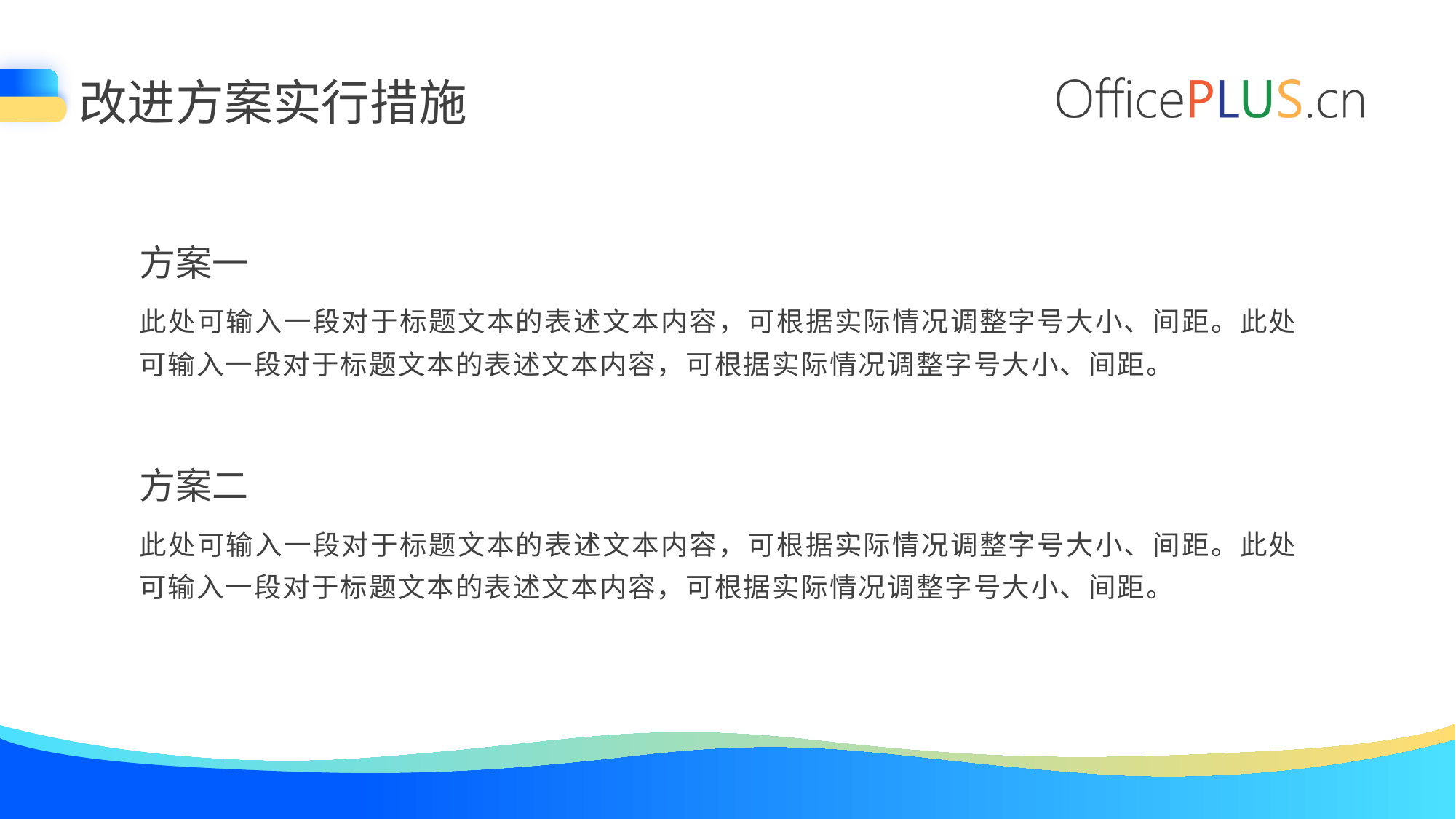

改进方案实行措施
方案一
此处可输入一段对于标题文本的表述文本内容，可根据实际情况调整字号大小、间距。此处可输入一段对于标题文本的表述文本内容，可根据实际情况调整字号大小、间距。

方案二
此处可输入一段对于标题文本的表述文本内容，可根据实际情况调整字号大小、间距。此处可输入一段对于标题文本的表述文本内容，可根据实际情况调整字号大小、间距。